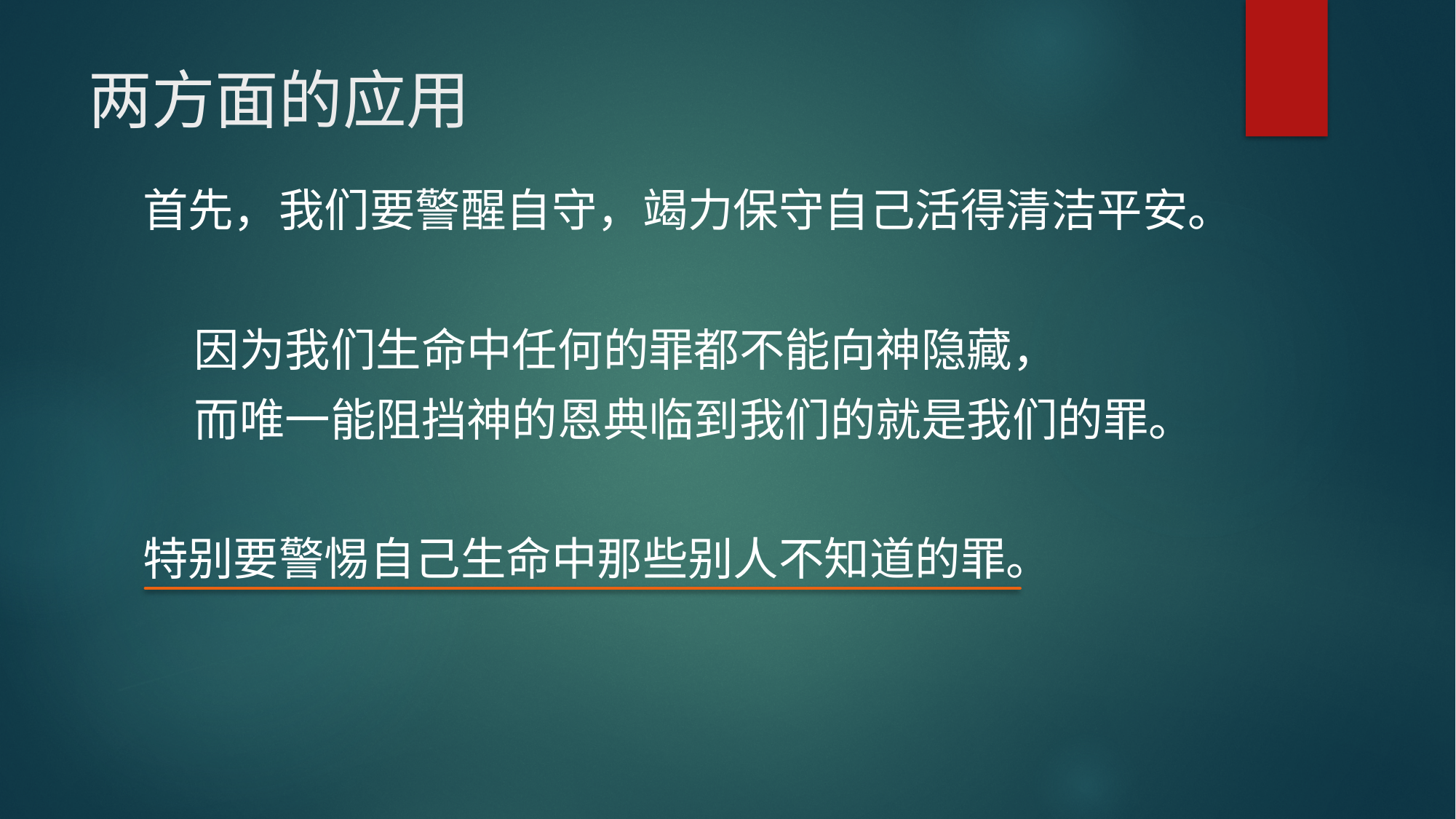

# 两方面的应用
首先，我们要警醒自守，竭力保守自己活得清洁平安。

    因为我们生命中任何的罪都不能向神隐藏，
    而唯一能阻挡神的恩典临到我们的就是我们的罪。

特别要警惕自己生命中那些别人不知道的罪。